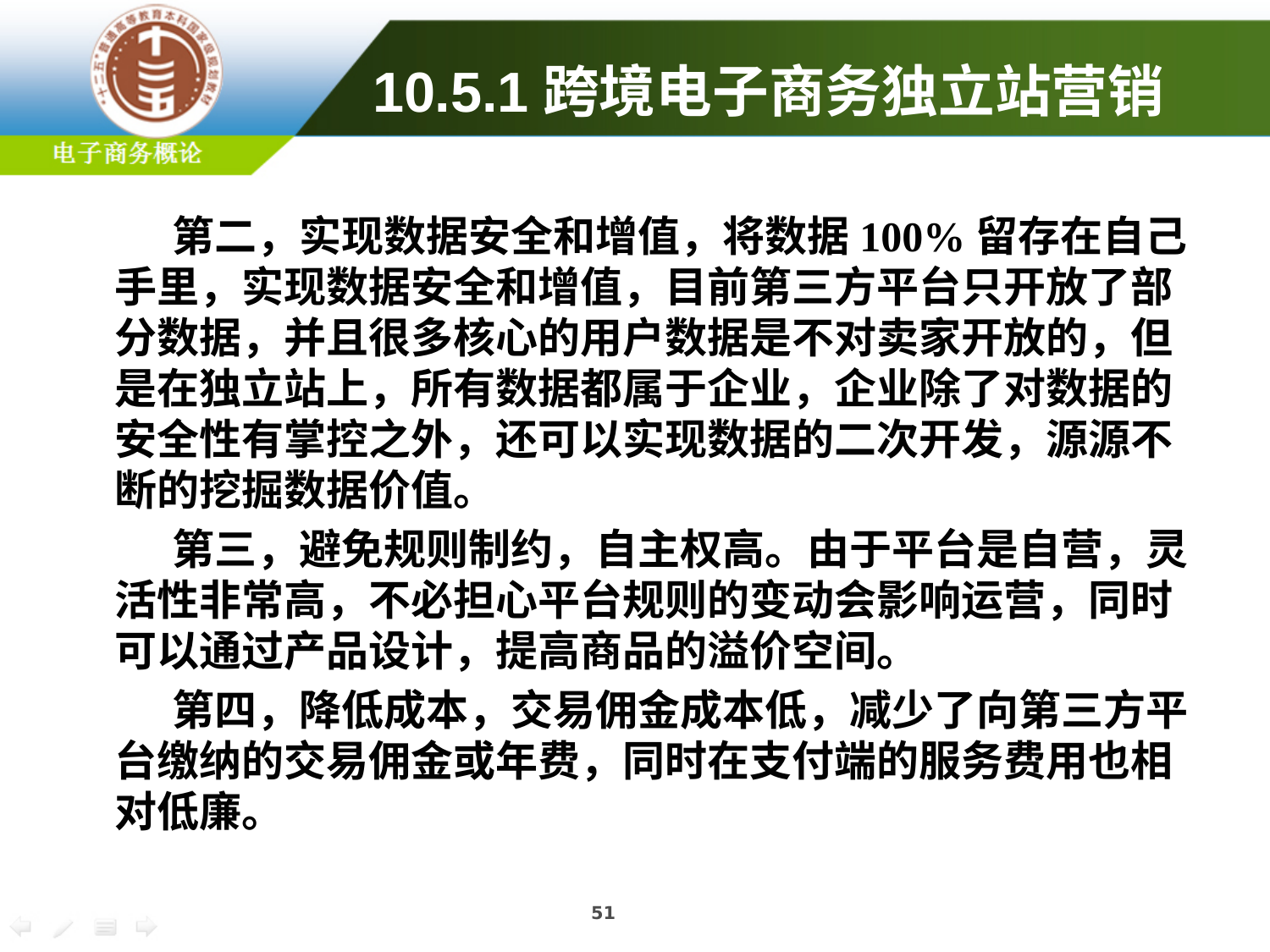

10.5.1跨境电子商务独立站营销
          第二，实现数据安全和增值，将数据100%留存在自己手里，实现数据安全和增值，目前第三方平台只开放了部分数据，并且很多核心的用户数据是不对卖家开放的，但是在独立站上，所有数据都属于企业，企业除了对数据的安全性有掌控之外，还可以实现数据的二次开发，源源不断的挖掘数据价值。
          第三，避免规则制约，自主权高。由于平台是自营，灵活性非常高，不必担心平台规则的变动会影响运营，同时可以通过产品设计，提高商品的溢价空间。
          第四，降低成本，交易佣金成本低，减少了向第三方平台缴纳的交易佣金或年费，同时在支付端的服务费用也相对低廉。

51